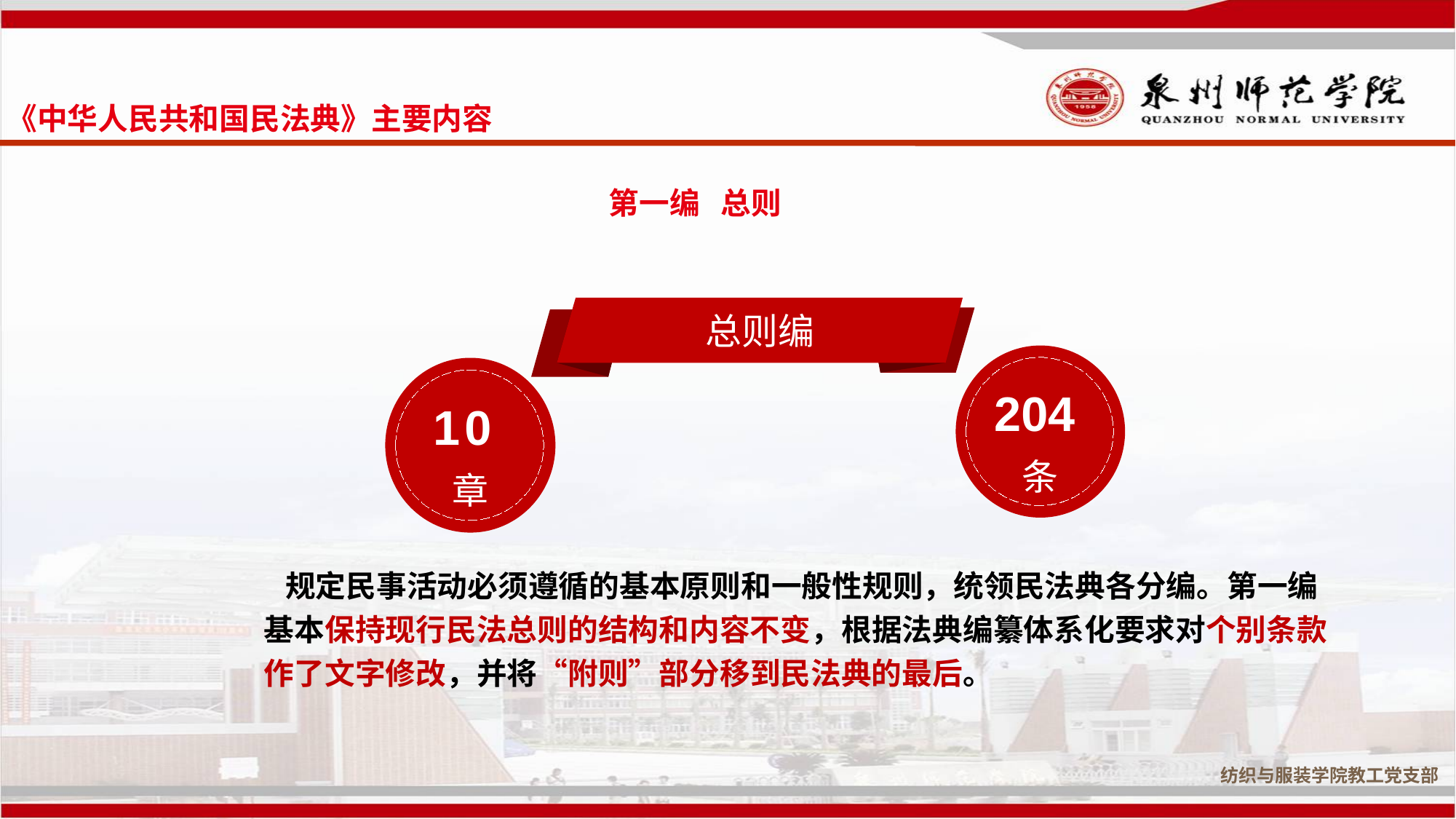

《中华人民共和国民法典》主要内容
第一编   总则

总则编

204条

10章
  规定民事活动必须遵循的基本原则和一般性规则，统领民法典各分编。第一编基本保持现行民法总则的结构和内容不变，根据法典编纂体系化要求对个别条款作了文字修改，并将“附则”部分移到民法典的最后。
纺织与服装学院教工党支部